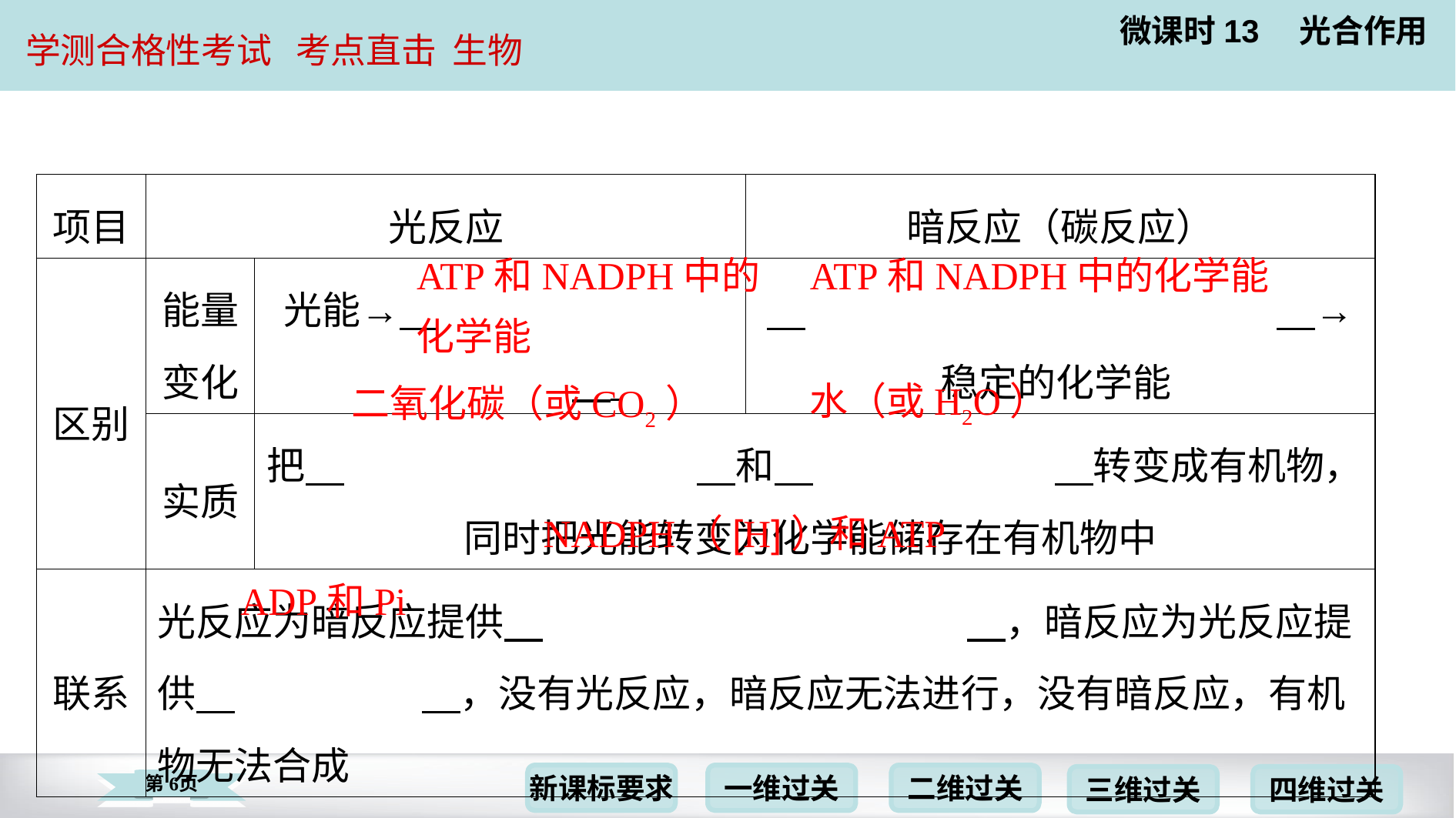

| 项目 | 光反应 |  | 暗反应（碳反应） |
| --- | --- | --- | --- |
| 区别 | 能量变化 | 光能→ 　ATP和NADPH中的化学能 | ATP和NADPH中的化学能　⁠→稳定的化学能 |
|  | 实质 | 把 　二氧化碳（或CO2）　⁠和 　水（或H2O）　⁠转变成有机物，同时把光能转变为化学能储存在有机物中 |  |
| 联系 | 光反应为暗反应提供 　NADPH（[H]）和ATP　⁠，暗反应为光反应提供 　ADP和Pi　⁠，没有光反应，暗反应无法进行，没有暗反应，有机物无法合成 |  |  |
ATP和NADPH中的
ATP和NADPH中的化学能
化学能
水（或H2O）
二氧化碳（或CO2）
NADPH（[H]）和ATP
ADP和Pi